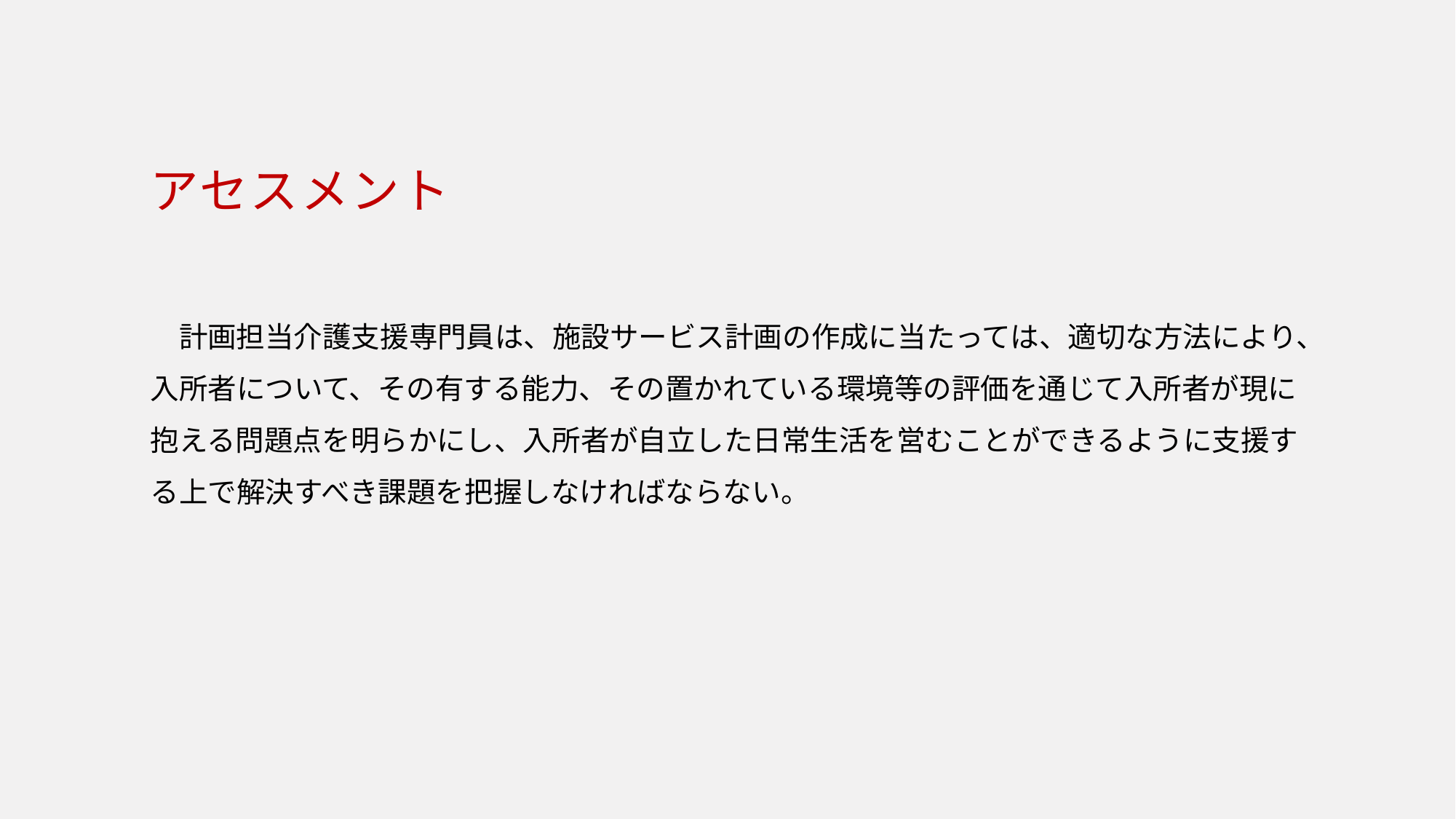

# アセスメント
　計画担当介護支援専門員は、施設サービス計画の作成に当たっては、適切な方法により、入所者について、その有する能力、その置かれている環境等の評価を通じて入所者が現に抱える問題点を明らかにし、入所者が自立した日常生活を営むことができるように支援する上で解決すべき課題を把握しなければならない。